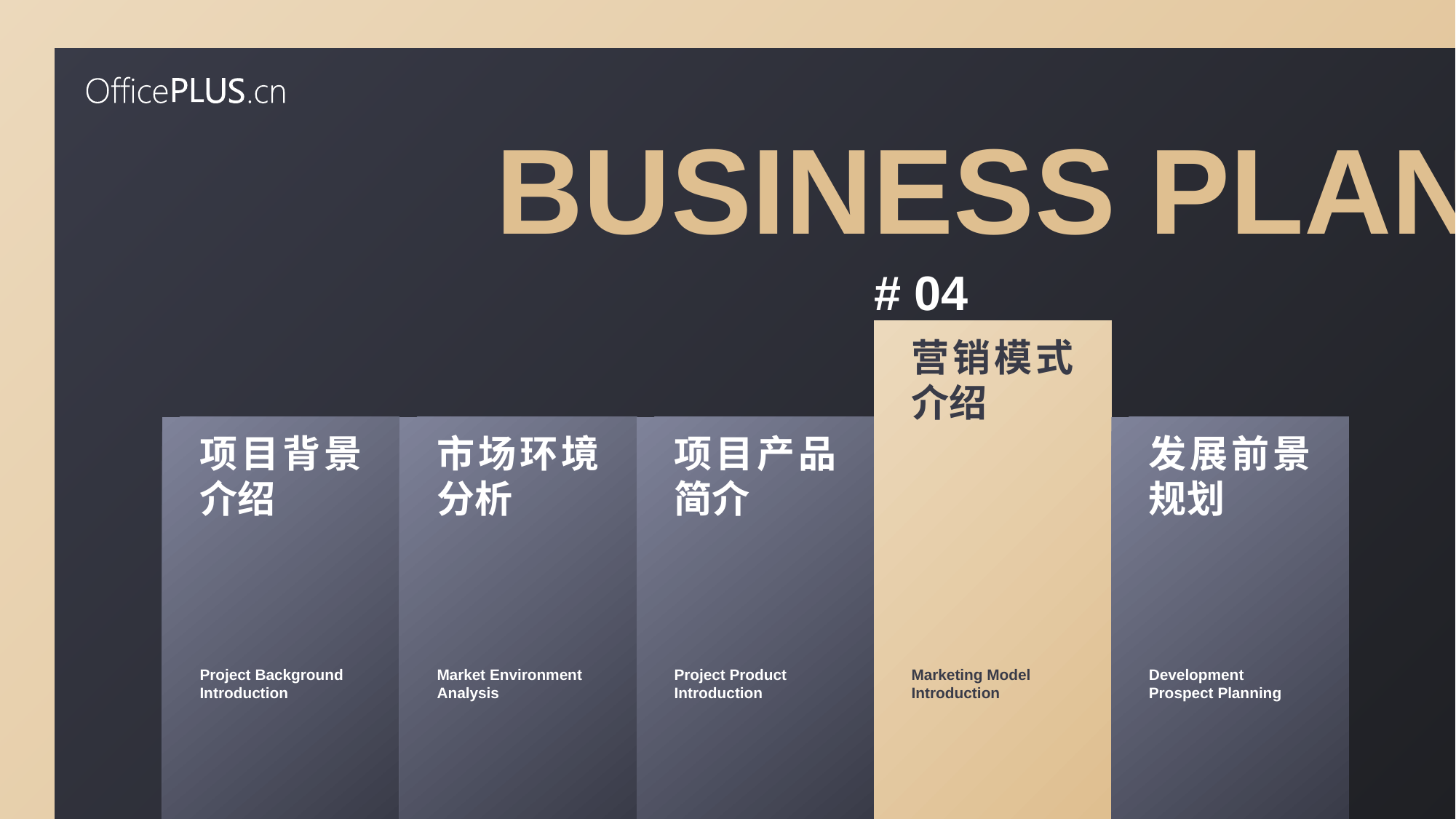

business plan
# 04

营销模式介绍

项目背景介绍
市场环境分析
项目产品简介
发展前景规划
Project Background Introduction
Market Environment Analysis
Project Product Introduction
Marketing Model Introduction
Development Prospect Planning